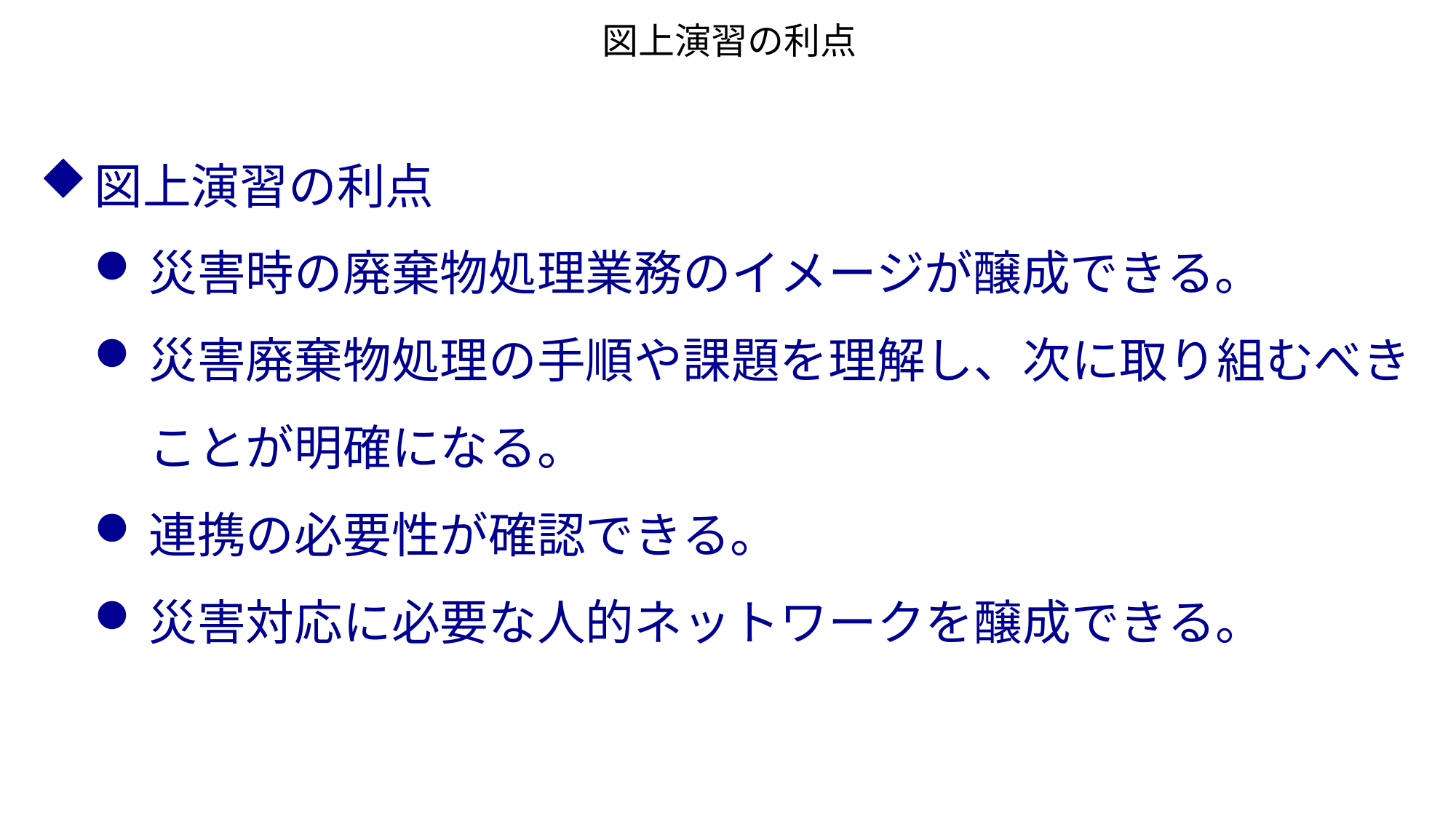

# 図上演習の利点
図上演習の利点
災害時の廃棄物処理業務のイメージが醸成できる。
災害廃棄物処理の手順や課題を理解し、次に取り組むべきことが明確になる。
連携の必要性が確認できる。
災害対応に必要な人的ネットワークを醸成できる。